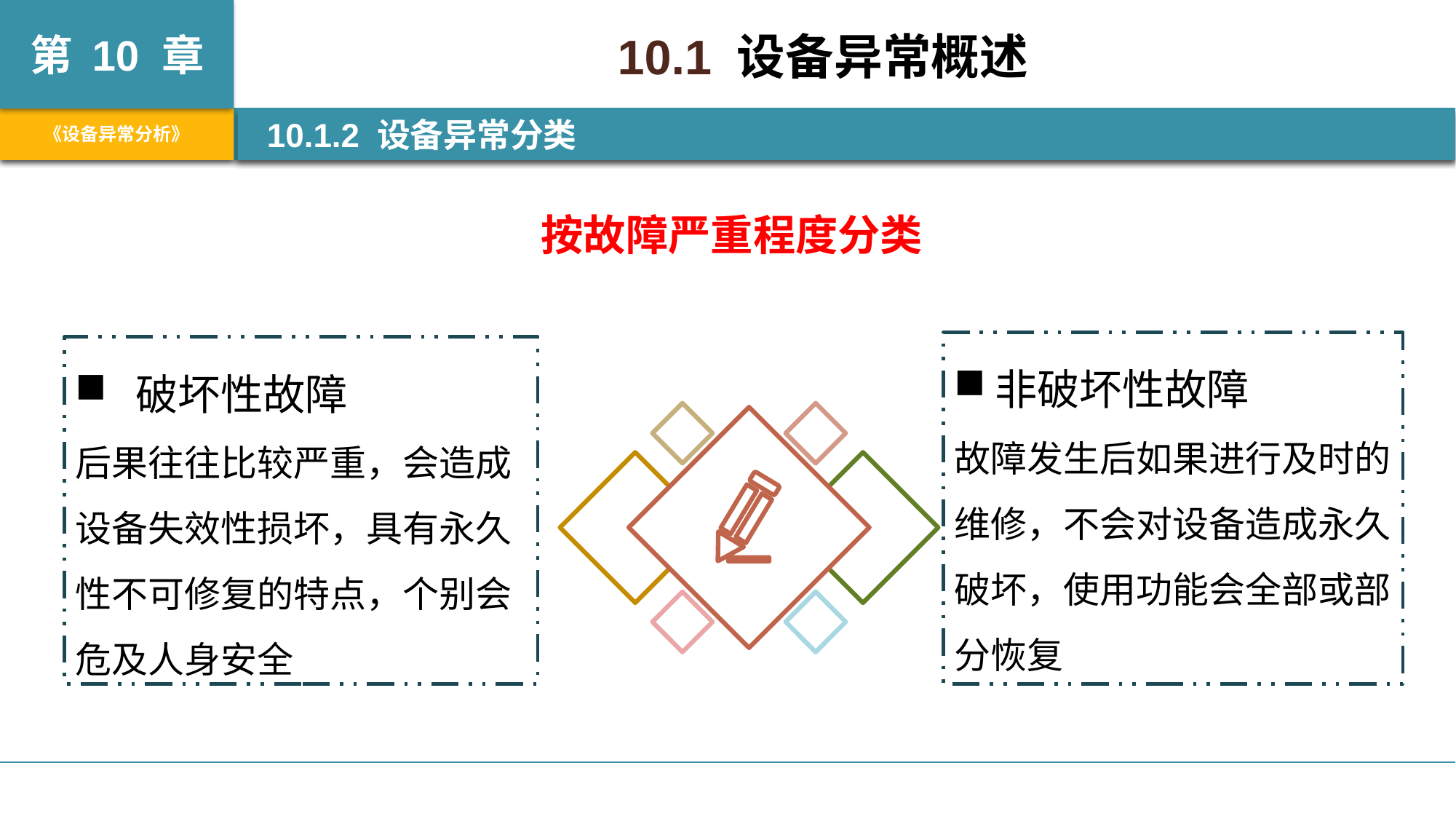

10.1 设备异常概述
  10.1.2 设备异常分类
按故障严重程度分类
非破坏性故障
故障发生后如果进行及时的维修，不会对设备造成永久破坏，使用功能会全部或部分恢复
 破坏性故障
后果往往比较严重，会造成设备失效性损坏，具有永久性不可修复的特点，个别会危及人身安全